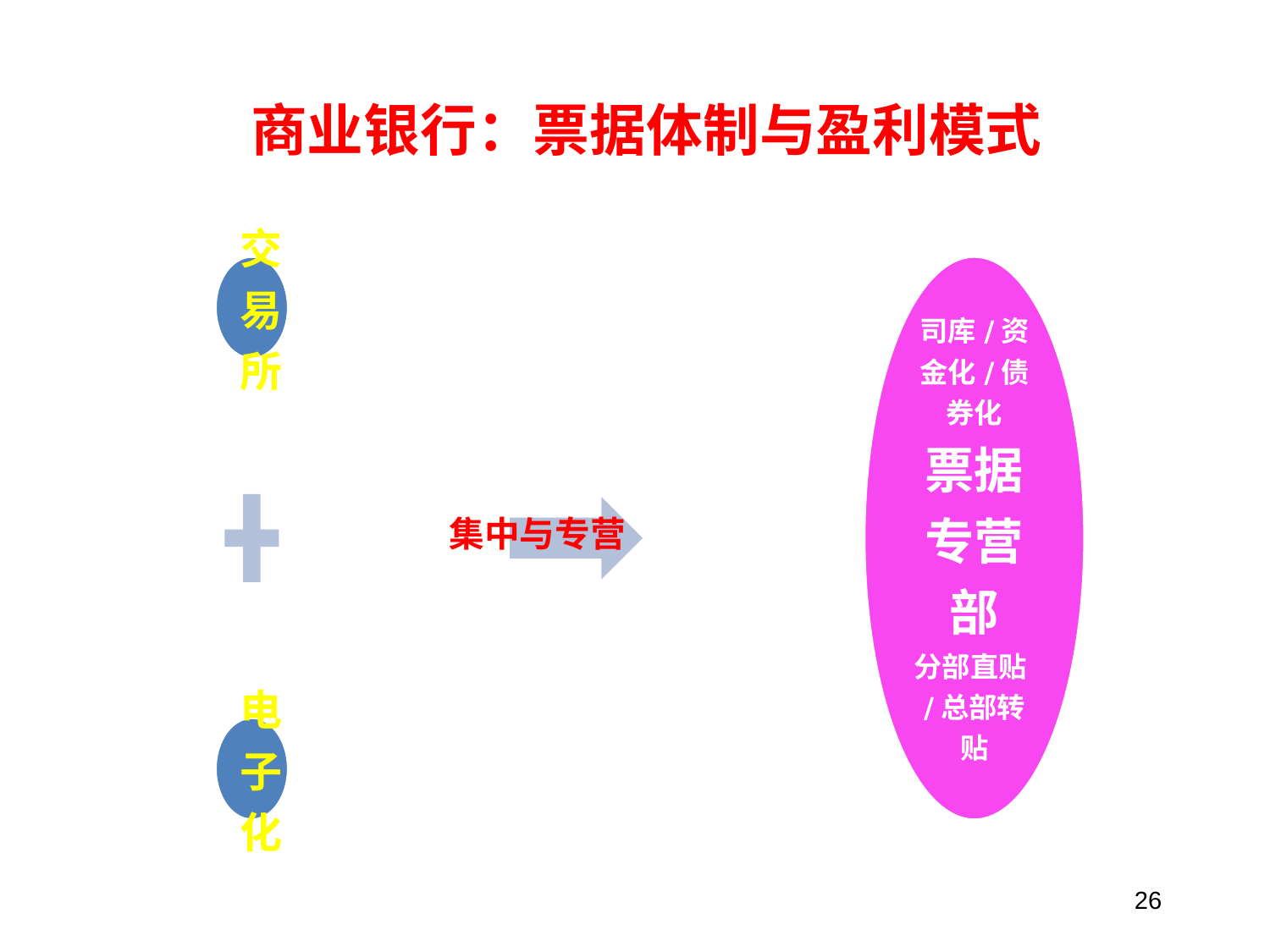

商业银行：票据体制与盈利模式
交易所
电子化
司库/资金化/债券化
票据专营部
分部直贴/总部转贴
集中与专营
监管
  与
创新
26